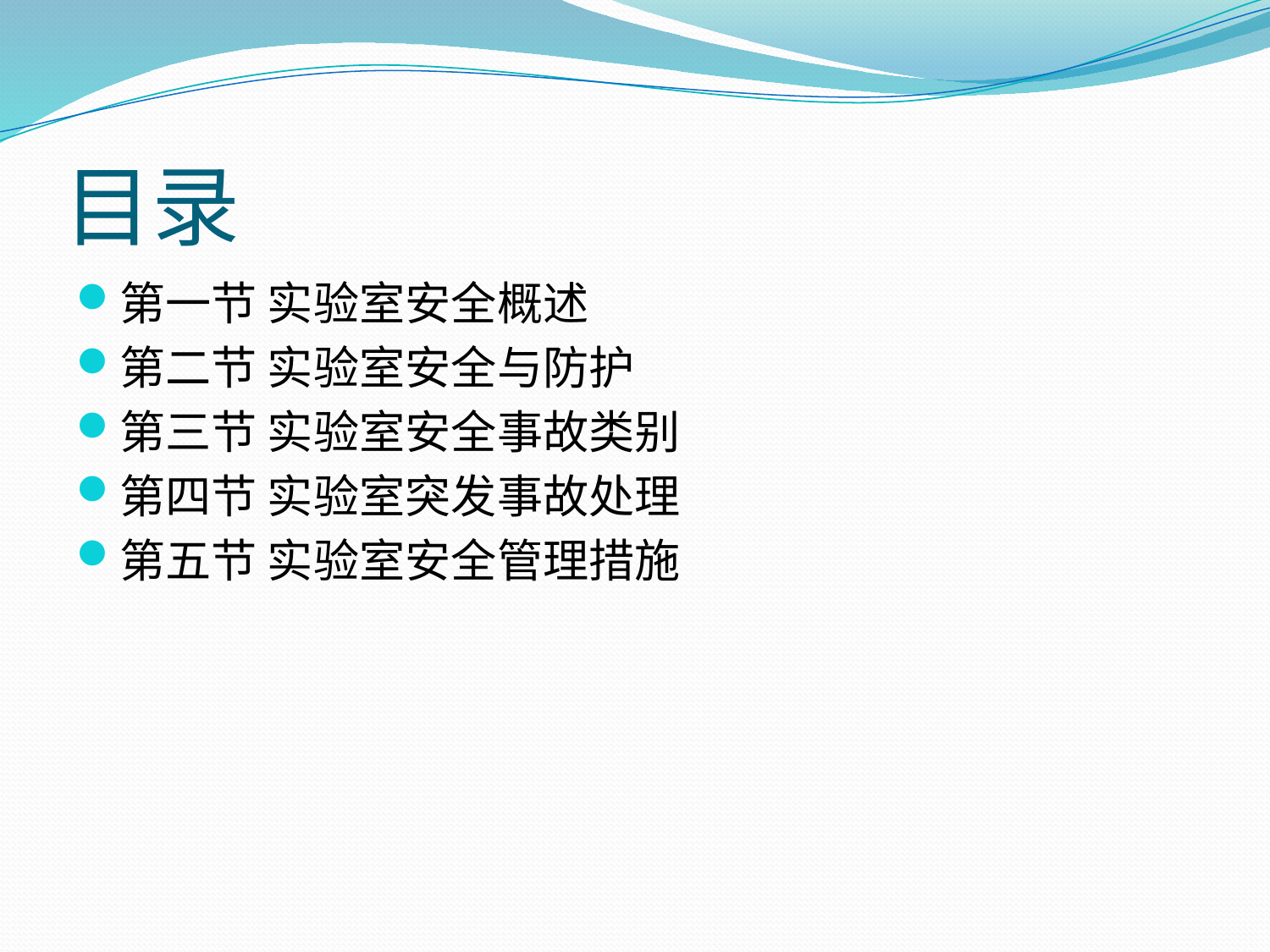

# 目录
第一节 实验室安全概述
第二节 实验室安全与防护
第三节 实验室安全事故类别
第四节 实验室突发事故处理
第五节 实验室安全管理措施